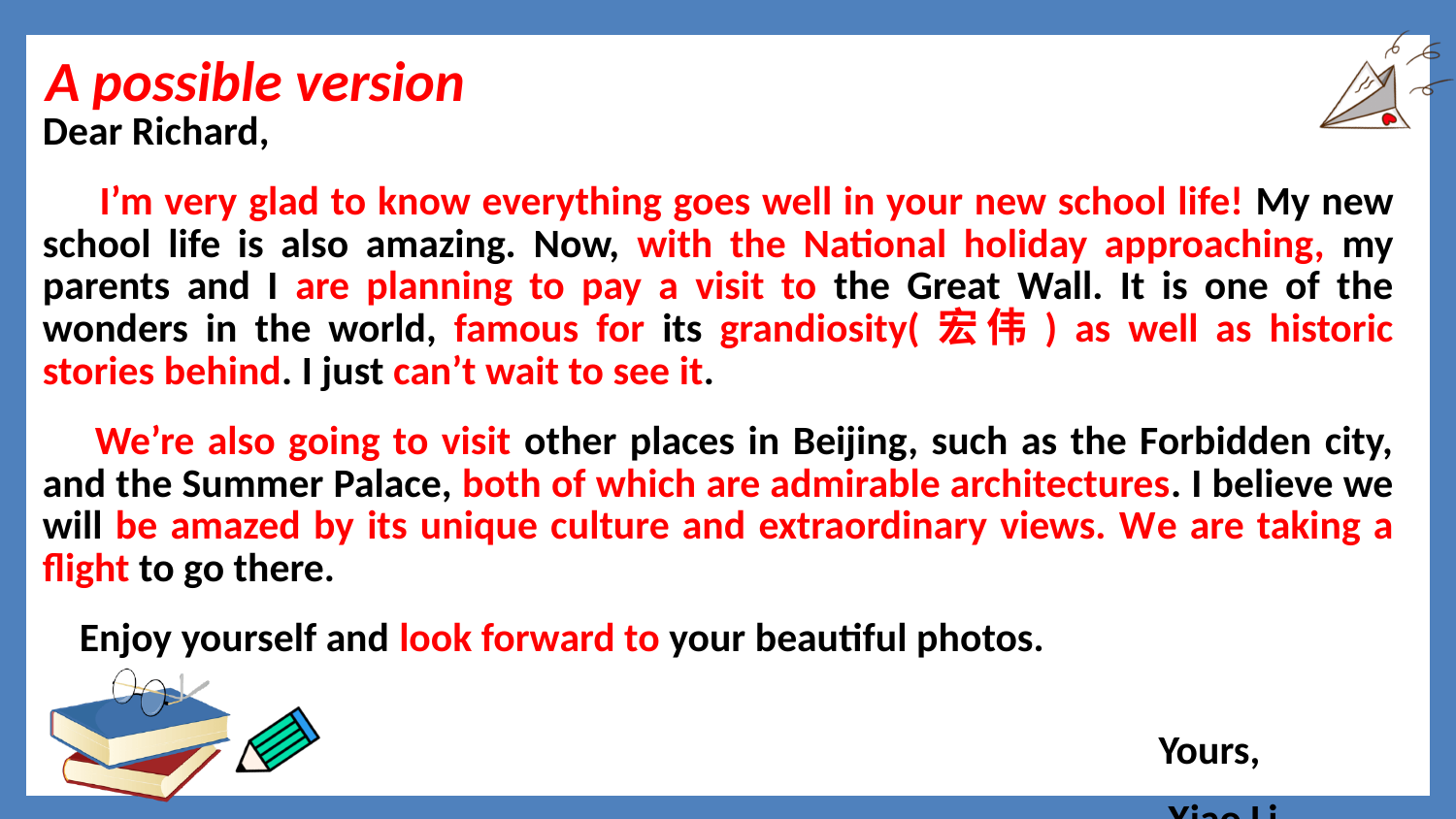

A possible version
Dear Richard,
     I’m very glad to know everything goes well in your new school life! My new school life is also amazing. Now, with the National holiday approaching, my parents and I are planning to pay a visit to the Great Wall. It is one of the wonders in the world, famous for its grandiosity(宏伟) as well as historic stories behind. I just can’t wait to see it.
    We’re also going to visit other places in Beijing, such as the Forbidden city, and the Summer Palace, both of which are admirable architectures. I believe we will be amazed by its unique culture and extraordinary views. We are taking a flight to go there.
    Enjoy yourself and look forward to your beautiful photos.
                                                                                                                         Yours,
                                                                                                                          Xiao Li